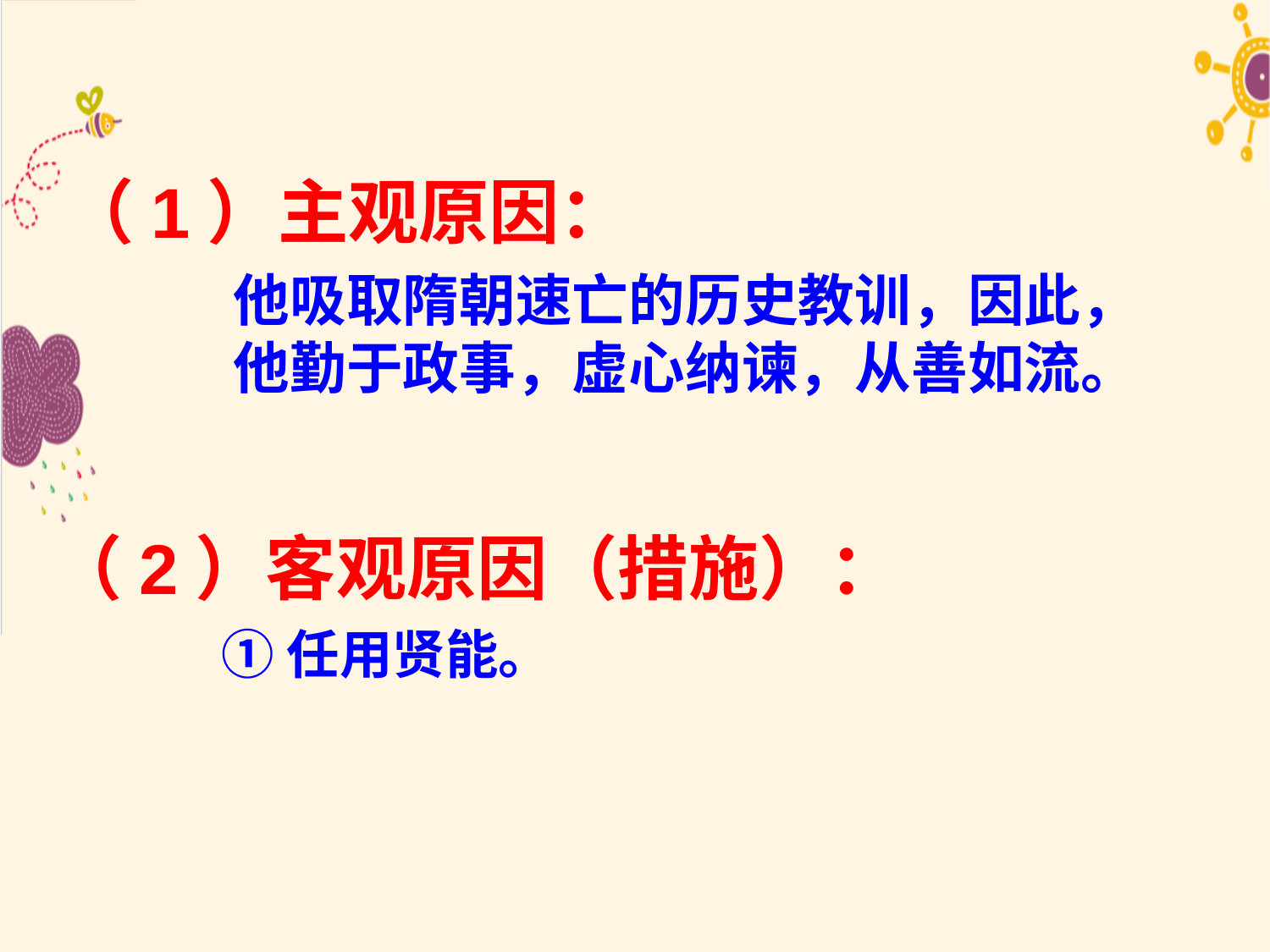

（1）主观原因：
他吸取隋朝速亡的历史教训，因此，他勤于政事，虚心纳谏，从善如流。
（2）客观原因（措施）：
①任用贤能。